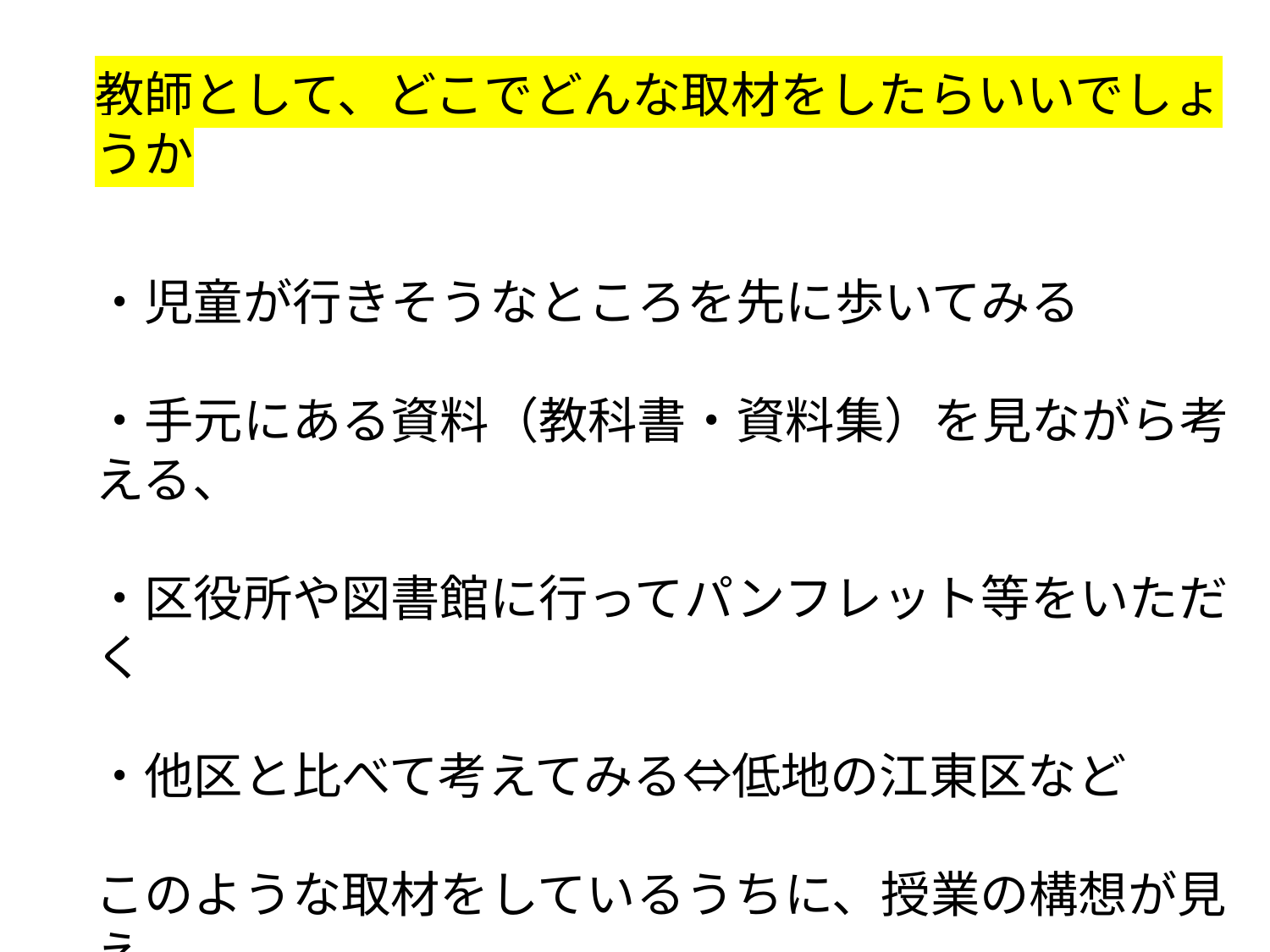

教師として、どこでどんな取材をしたらいいでしょうか

・児童が行きそうなところを先に歩いてみる

・手元にある資料（教科書・資料集）を見ながら考える、

・区役所や図書館に行ってパンフレット等をいただく

・他区と比べて考えてみる⇔低地の江東区など

このような取材をしているうちに、授業の構想が見え
てくるようです。私は練馬区役所に出向き、各階で色々な資料をいただき、話も伺ってきました。
翌日には江東区役所にも行ってみました。